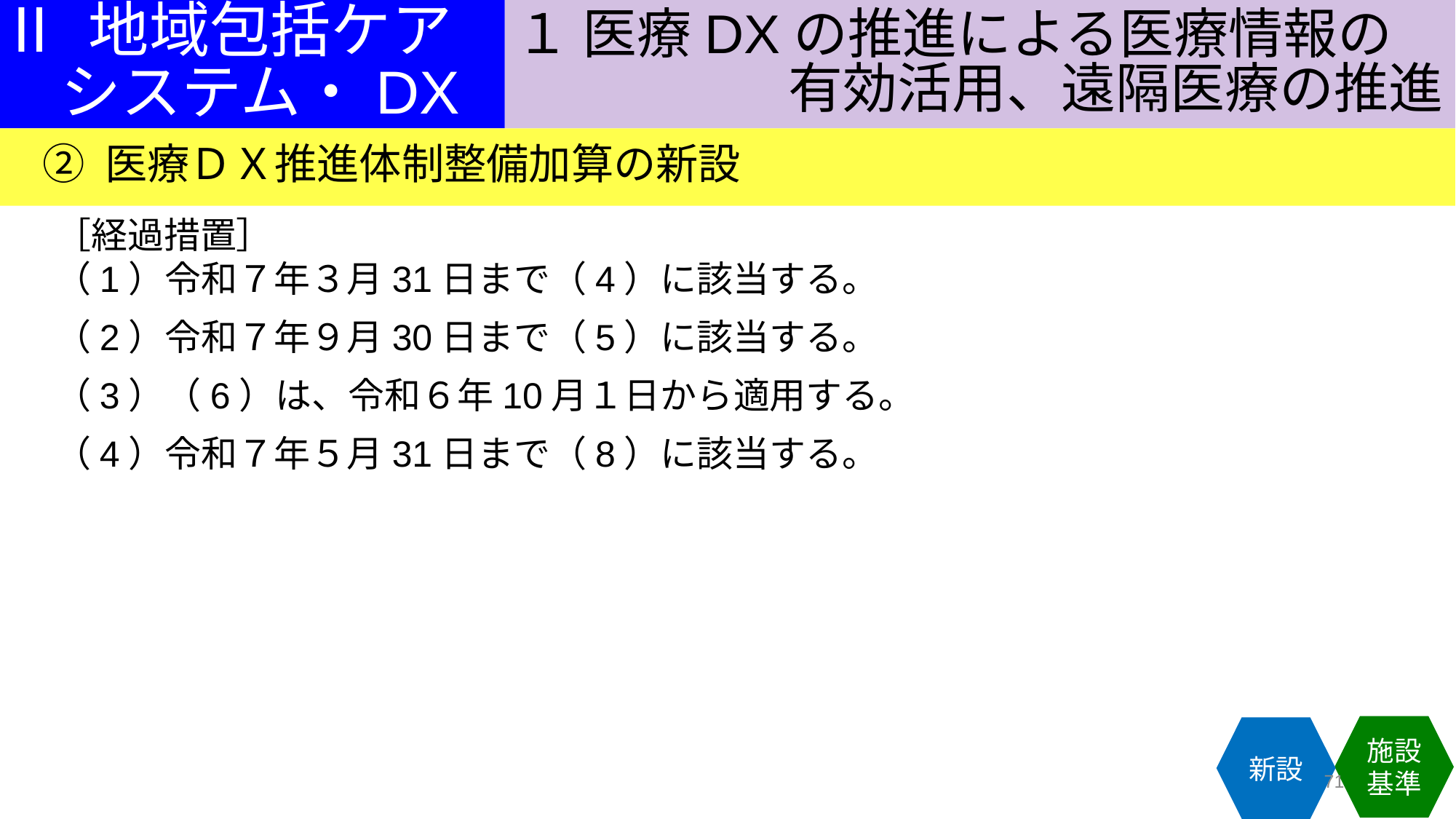

１ 医療DXの推進による医療情報の
　　　　　有効活用、遠隔医療の推進
Ⅱ 地域包括ケア
　システム・DX
② 医療ＤＸ推進体制整備加算の新設
［経過措置］
（1）令和７年３月31日まで（4）に該当する。

（2）令和７年９月30日まで（5）に該当する。

（3）（6）は、令和６年10月１日から適用する。

（4）令和７年５月31日まで（8）に該当する。

施設基準
新設
71